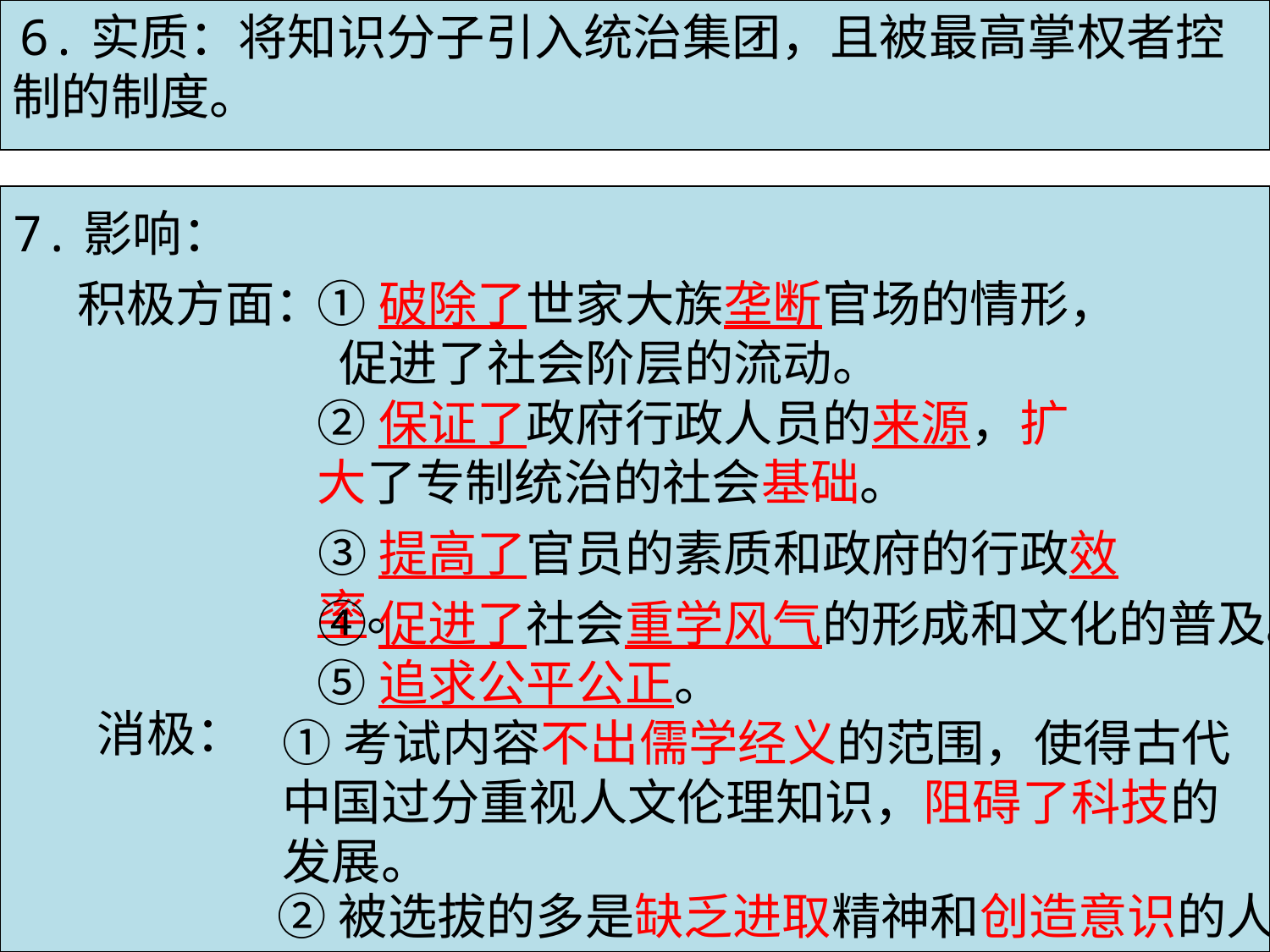

6.实质：将知识分子引入统治集团，且被最高掌权者控制的制度。

7.影响：
积极方面：
①破除了世家大族垄断官场的情形，  促进了社会阶层的流动。
②保证了政府行政人员的来源，扩大了专制统治的社会基础。
③提高了官员的素质和政府的行政效率。
④促进了社会重学风气的形成和文化的普及。
⑤追求公平公正。
消极：
①考试内容不出儒学经义的范围，使得古代中国过分重视人文伦理知识，阻碍了科技的发展。
②被选拔的多是缺乏进取精神和创造意识的人。